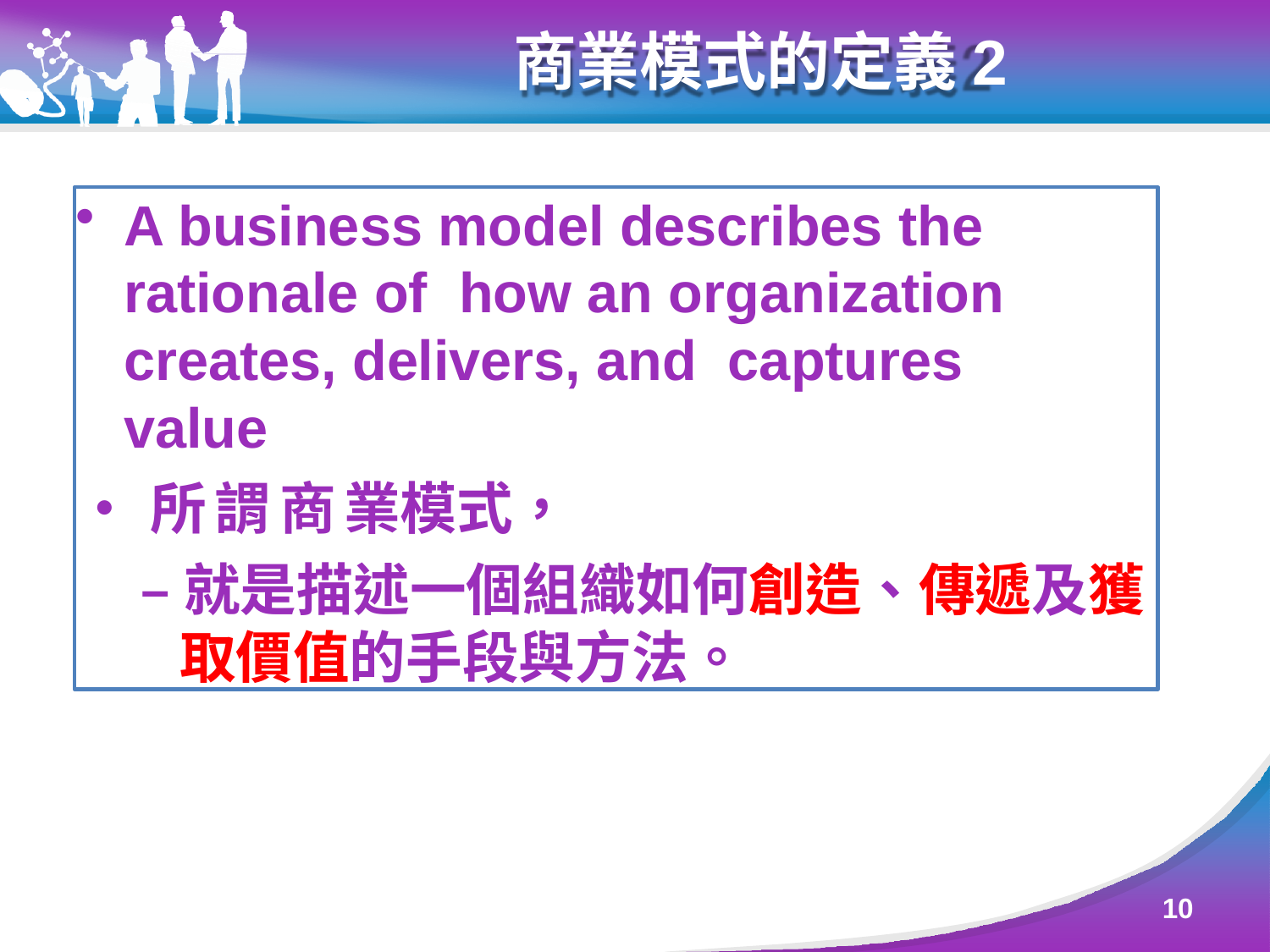

# 商業模式的定義2

A business model describes the rationale of  how an organization creates, delivers, and  captures value
•所謂商業模式，
–就是描述一個組織如何創造、傳遞及獲 取價值的手段與方法。

10